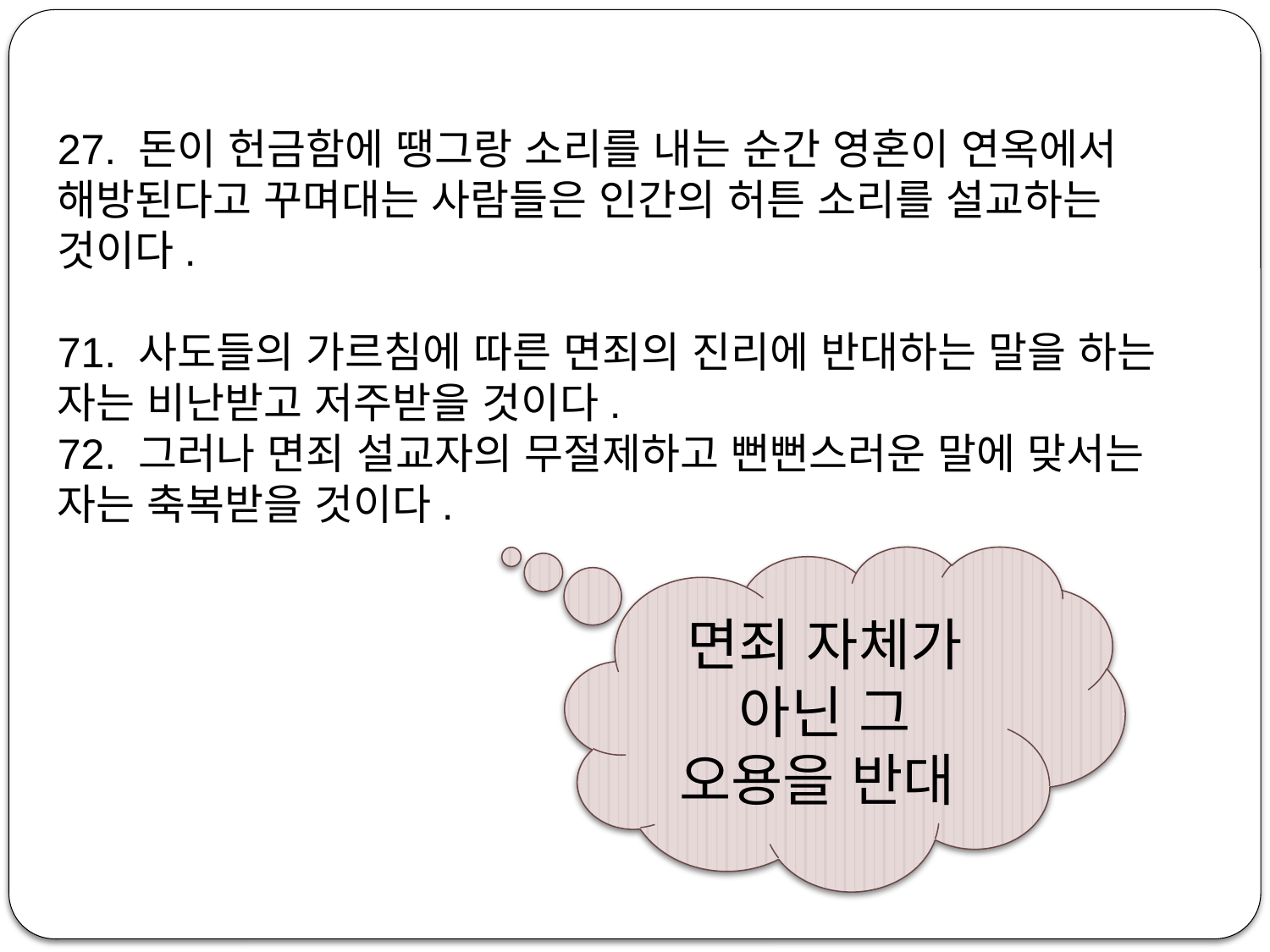

27. 돈이 헌금함에 땡그랑 소리를 내는 순간 영혼이 연옥에서 해방된다고 꾸며대는 사람들은 인간의 허튼 소리를 설교하는 것이다.

71. 사도들의 가르침에 따른 면죄의 진리에 반대하는 말을 하는 자는 비난받고 저주받을 것이다.
72. 그러나 면죄 설교자의 무절제하고 뻔뻔스러운 말에 맞서는 자는 축복받을 것이다.

면죄 자체가 아닌 그 오용을 반대